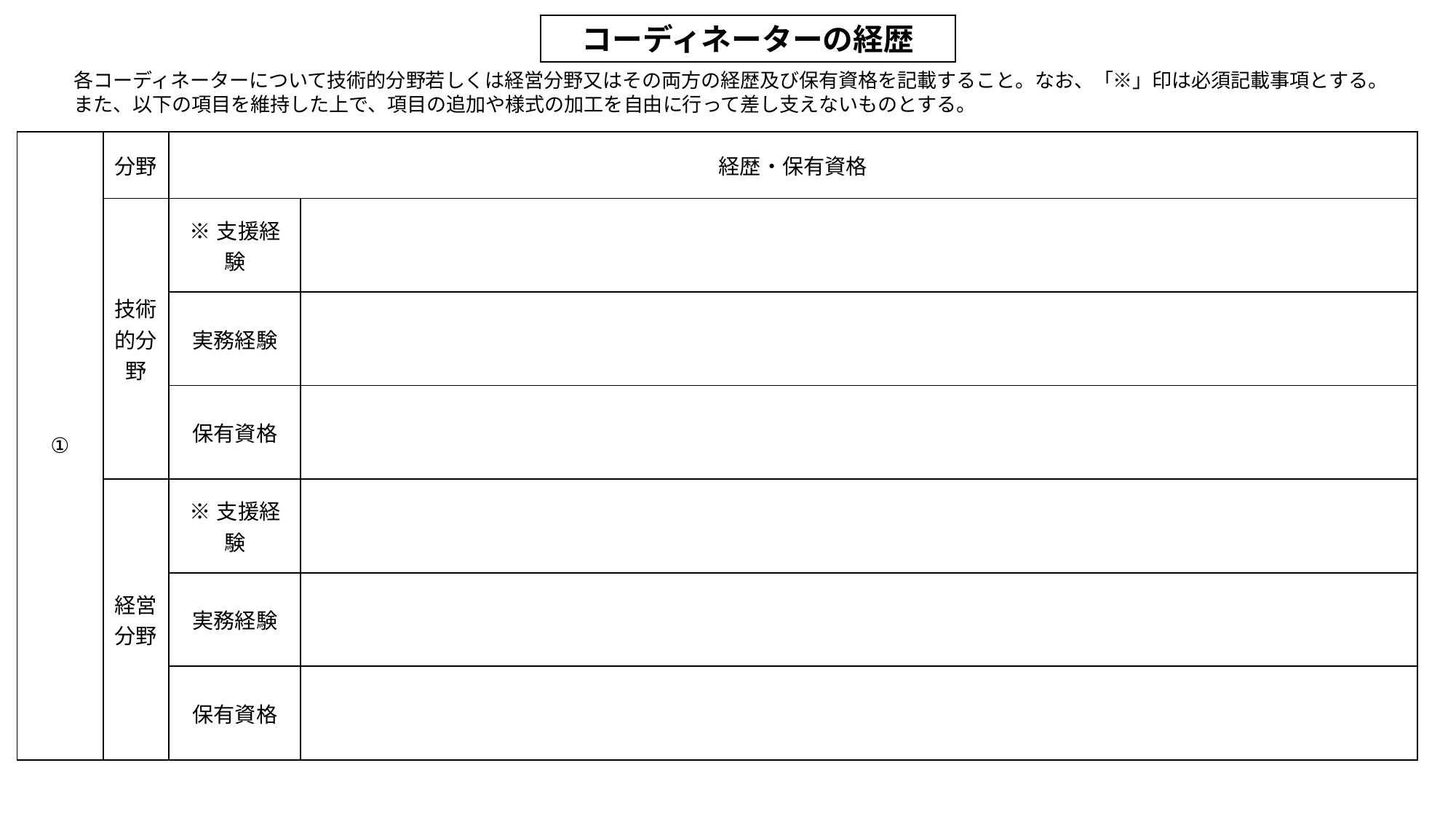

コーディネーターの経歴
各コーディネーターについて技術的分野若しくは経営分野又はその両方の経歴及び保有資格を記載すること。なお、「※」印は必須記載事項とする。
また、以下の項目を維持した上で、項目の追加や様式の加工を自由に行って差し支えないものとする。
| ① | 分野 | 経歴・保有資格 |  |
| --- | --- | --- | --- |
|  | 技術的分野 | ※支援経験 |  |
|  |  | 実務経験 |  |
|  |  | 保有資格 |  |
|  | 経営分野 | ※支援経験 |  |
|  |  | 実務経験 |  |
|  |  | 保有資格 |  |